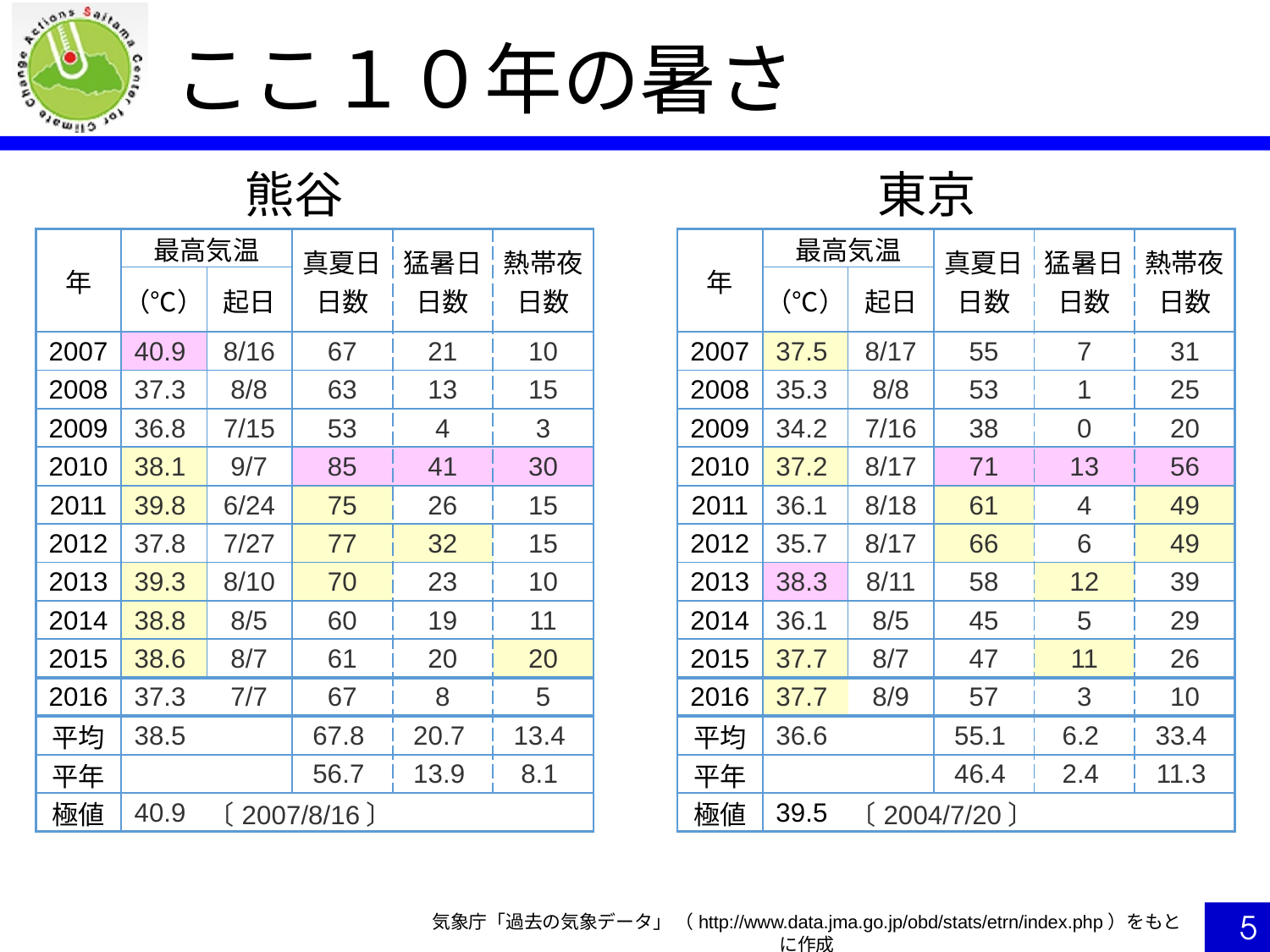

# ここ１０年の暑さ
熊谷
東京
| 年 | 最高気温 |  | 真夏日 日数 | 猛暑日 日数 | 熱帯夜 日数 |  | 年 | 最高気温 |  | 真夏日 日数 | 猛暑日 日数 | 熱帯夜 日数 |
| --- | --- | --- | --- | --- | --- | --- | --- | --- | --- | --- | --- | --- |
|  | （℃） | 起日 |  |  |  |  |  | （℃） | 起日 |  |  |  |
| 2007 | 40.9 | 8/16 | 67 | 21 | 10 |  | 2007 | 37.5 | 8/17 | 55 | 7 | 31 |
| 2008 | 37.3 | 8/8 | 63 | 13 | 15 |  | 2008 | 35.3 | 8/8 | 53 | 1 | 25 |
| 2009 | 36.8 | 7/15 | 53 | 4 | 3 |  | 2009 | 34.2 | 7/16 | 38 | 0 | 20 |
| 2010 | 38.1 | 9/7 | 85 | 41 | 30 |  | 2010 | 37.2 | 8/17 | 71 | 13 | 56 |
| 2011 | 39.8 | 6/24 | 75 | 26 | 15 |  | 2011 | 36.1 | 8/18 | 61 | 4 | 49 |
| 2012 | 37.8 | 7/27 | 77 | 32 | 15 |  | 2012 | 35.7 | 8/17 | 66 | 6 | 49 |
| 2013 | 39.3 | 8/10 | 70 | 23 | 10 |  | 2013 | 38.3 | 8/11 | 58 | 12 | 39 |
| 2014 | 38.8 | 8/5 | 60 | 19 | 11 |  | 2014 | 36.1 | 8/5 | 45 | 5 | 29 |
| 2015 | 38.6 | 8/7 | 61 | 20 | 20 |  | 2015 | 37.7 | 8/7 | 47 | 11 | 26 |
| 2016 | 37.3 | 7/7 | 67 | 8 | 5 |  | 2016 | 37.7 | 8/9 | 57 | 3 | 10 |
| 平均 | 38.5 |  | 67.8 | 20.7 | 13.4 |  | 平均 | 36.6 |  | 55.1 | 6.2 | 33.4 |
| 平年 |  |  | 56.7 | 13.9 | 8.1 |  | 平年 |  |  | 46.4 | 2.4 | 11.3 |
| 極値 | 40.9 | 〔2007/8/16〕 |  |  |  |  | 極値 | 39.5 | 〔2004/7/20〕 |  |  |  |
|  |  |  |  |  |  |  |  |  |  |  |  |  |
5
気象庁「過去の気象データ」 （http://www.data.jma.go.jp/obd/stats/etrn/index.php）をもとに作成